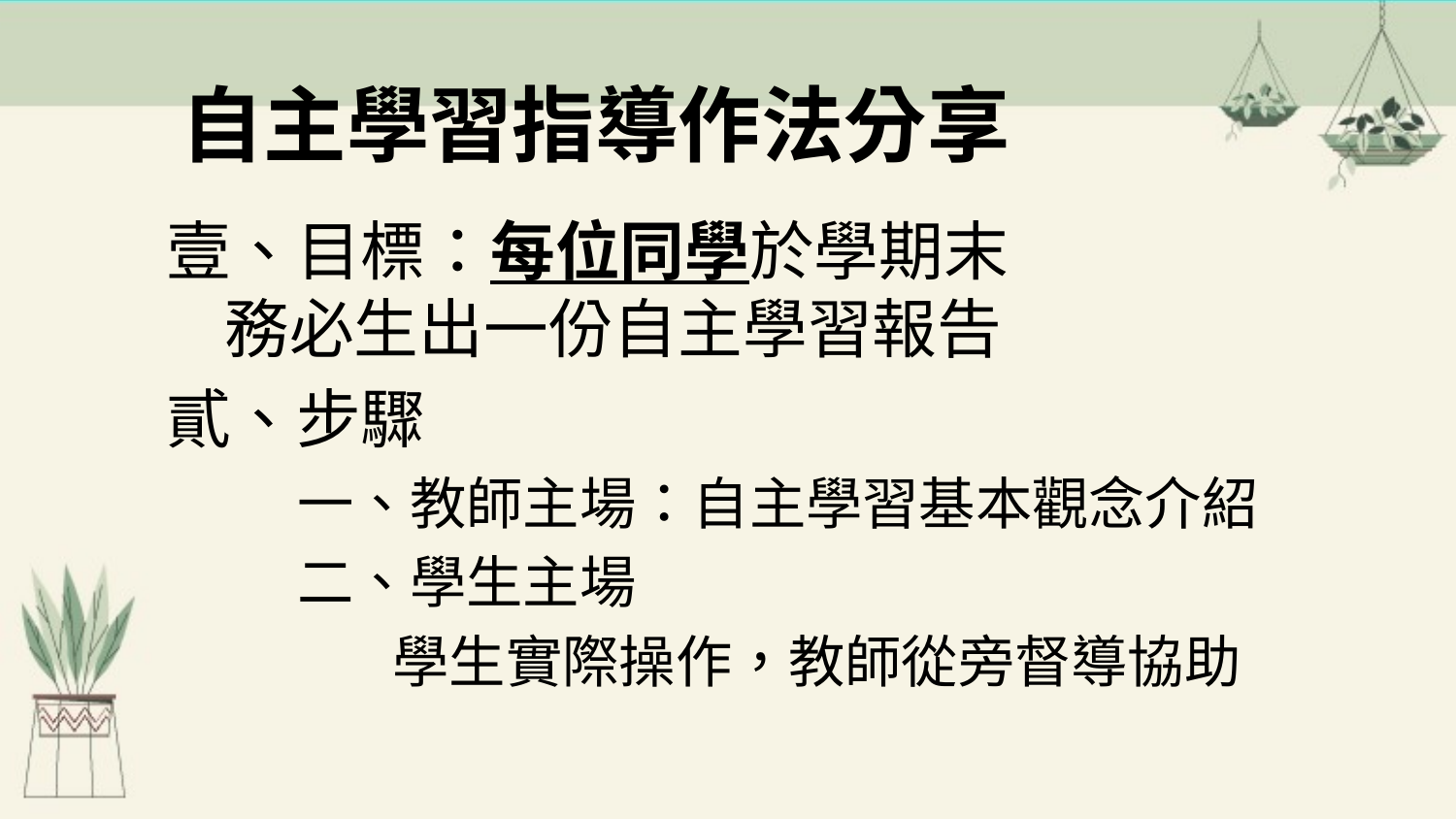

# 自主學習指導作法分享
壹、目標：每位同學於學期末
    務必生出一份自主學習報告
貳、步驟
一、教師主場：自主學習基本觀念介紹
二、學生主場
  學生實際操作，教師從旁督導協助